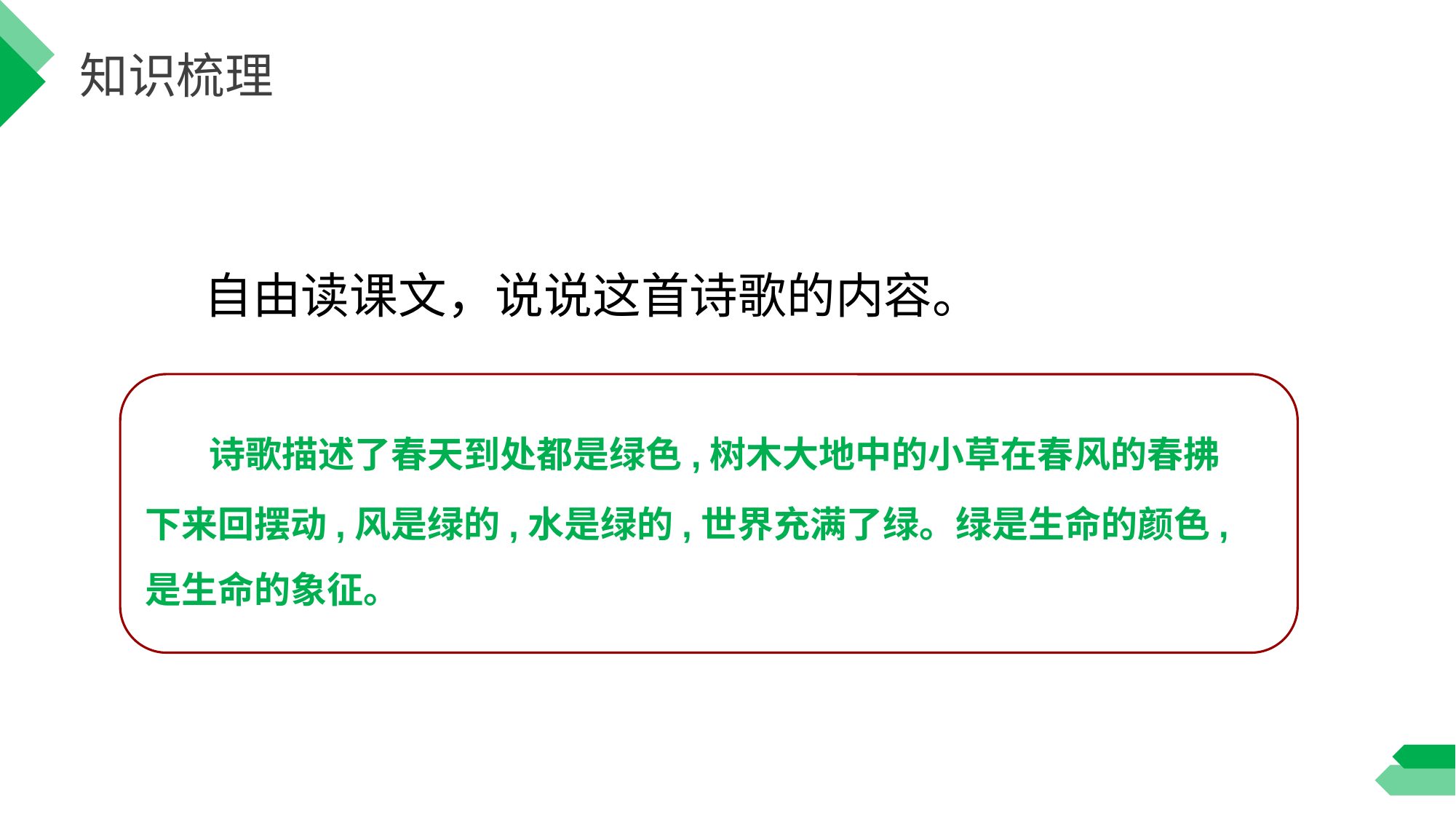

知识梳理
自由读课文，说说这首诗歌的内容。
    诗歌描述了春天到处都是绿色,树木大地中的小草在春风的春拂下来回摆动,风是绿的,水是绿的,世界充满了绿。绿是生命的颜色,是生命的象征。